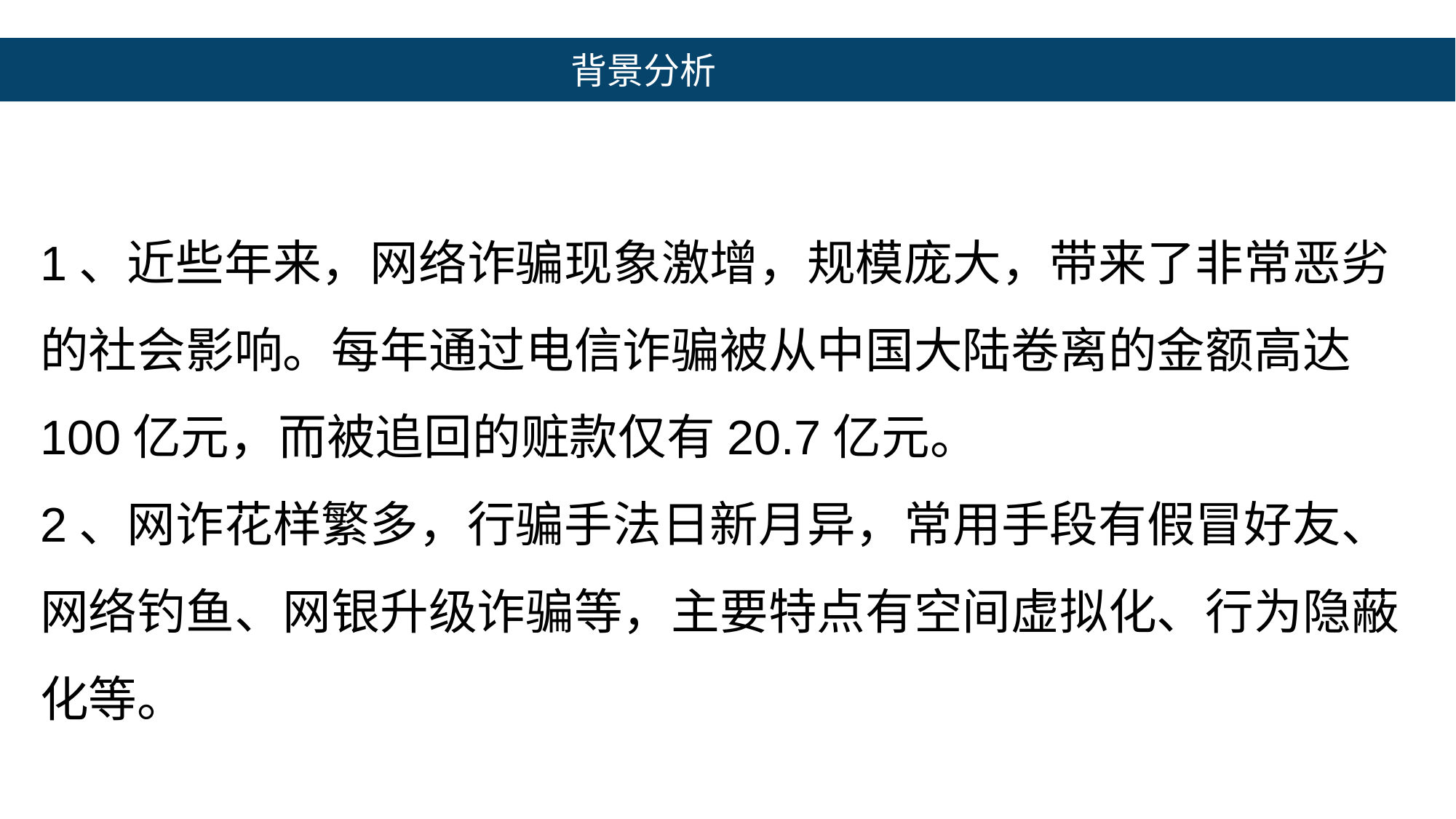

背景分析
1、近些年来，网络诈骗现象激增，规模庞大，带来了非常恶劣的社会影响。每年通过电信诈骗被从中国大陆卷离的金额高达100亿元，而被追回的赃款仅有20.7亿元。
2、网诈花样繁多，行骗手法日新月异，常用手段有假冒好友、网络钓鱼、网银升级诈骗等，主要特点有空间虚拟化、行为隐蔽化等。